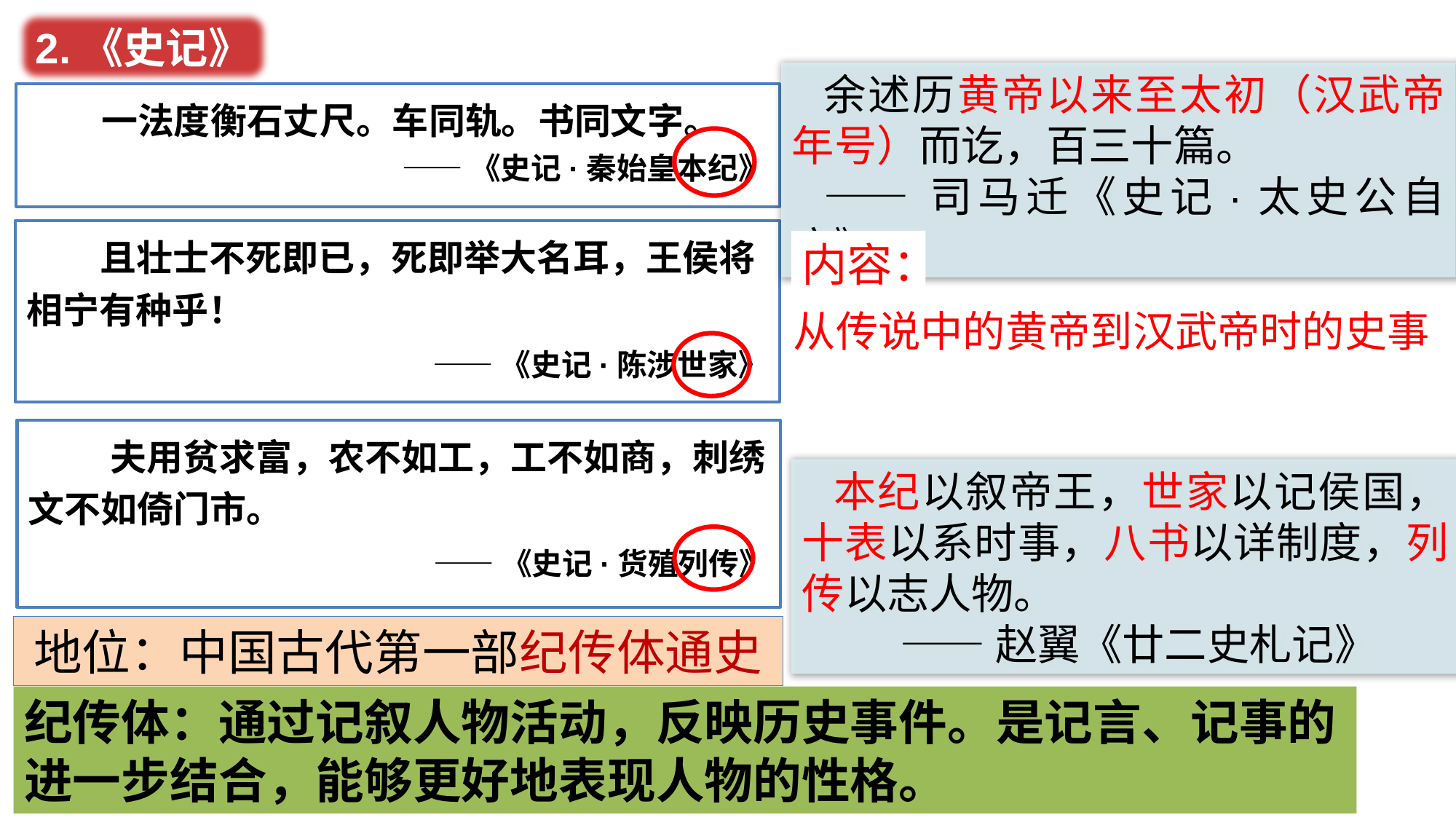

2.《史记》
余述历黄帝以来至太初（汉武帝年号）而讫，百三十篇。
——司马迁《史记·太史公自序》
        一法度衡石丈尺。车同轨。书同文字。
              ——《史记·秦始皇本纪》

        且壮士不死即已，死即举大名耳，王侯将相宁有种乎！
              ——《史记·陈涉世家》
内容：
从传说中的黄帝到汉武帝时的史事

         夫用贫求富，农不如工，工不如商，刺绣文不如倚门市。
              ——《史记·货殖列传》
本纪以叙帝王，世家以记侯国，十表以系时事，八书以详制度，列传以志人物。
       ——赵翼《廿二史札记》

地位：中国古代第一部纪传体通史
纪传体：通过记叙人物活动，反映历史事件。是记言、记事的进一步结合，能够更好地表现人物的性格。